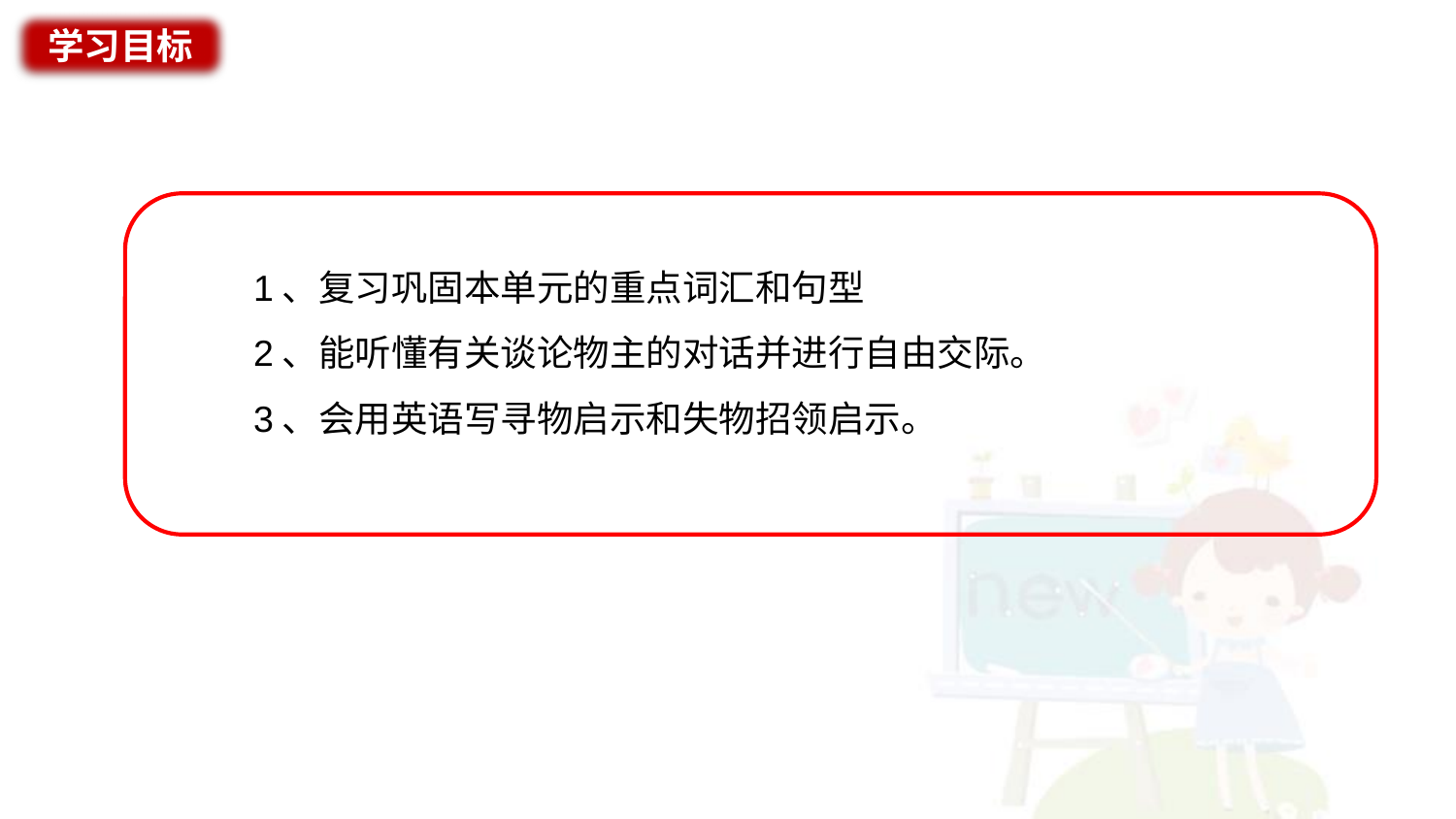

学习目标

1、复习巩固本单元的重点词汇和句型
2、能听懂有关谈论物主的对话并进行自由交际。
3、会用英语写寻物启示和失物招领启示。